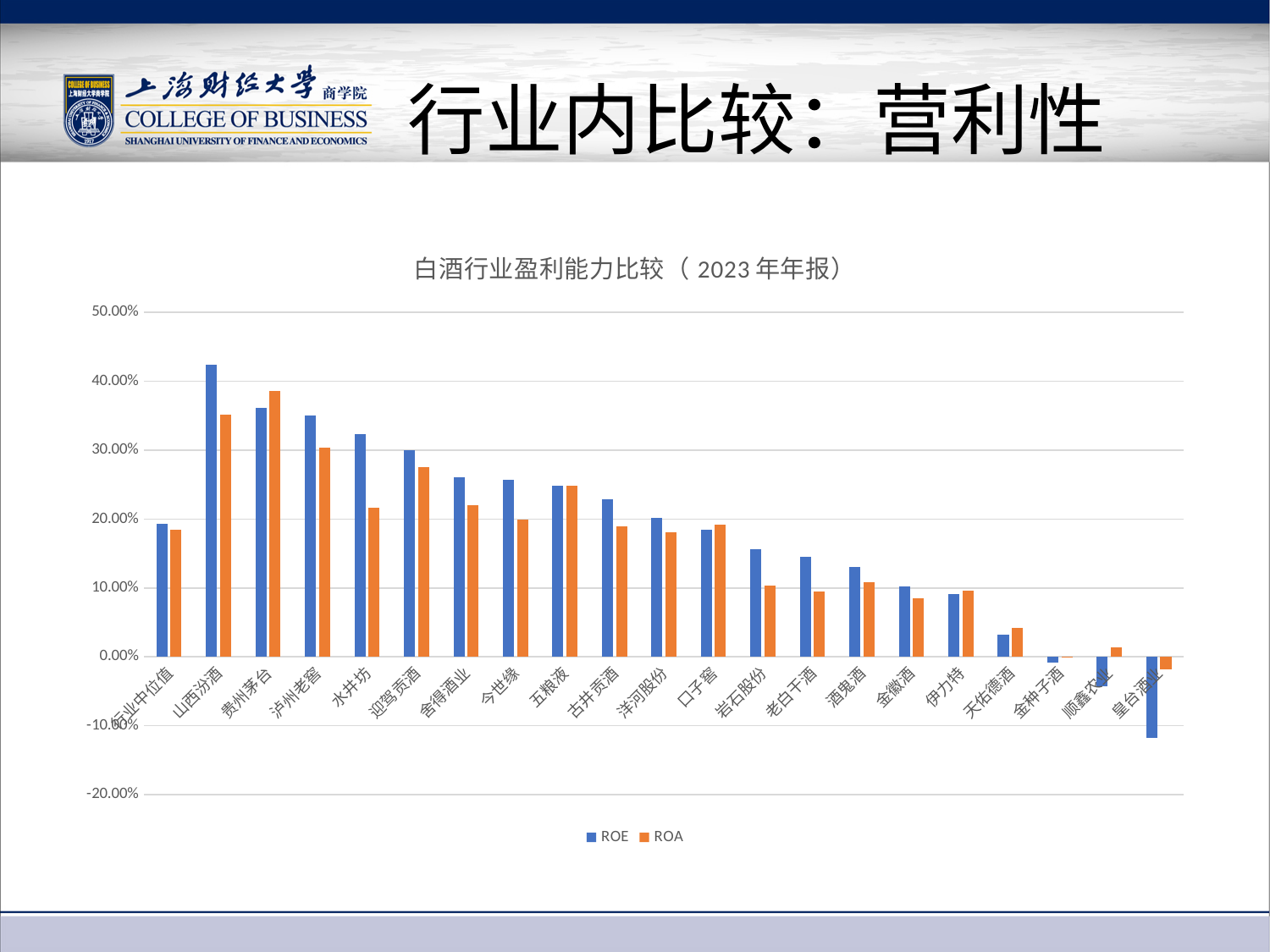

# 行业内比较：营利性

### Chart: 白酒行业盈利能力比较（2023年年报）

| Category | ROE | ROA |
|---|---|---|
| 行业中位值 | 0.193 | 0.185 |
| 山西汾酒 | 0.4247 | 0.3514 |
| 贵州茅台 | 0.3618 | 0.386 |
| 泸州老窖 | 0.3504 | 0.304 |
| 水井坊 | 0.3231 | 0.2162 |
| 迎驾贡酒 | 0.2997 | 0.275 |
| 舍得酒业 | 0.2612 | 0.2201 |
| 今世缘 | 0.2576 | 0.1998 |
| 五粮液 | 0.2481 | 0.2479 |
| 古井贡酒 | 0.2292 | 0.1891 |
| 洋河股份 | 0.2015 | 0.1809 |
| 口子窖 | 0.1845 | 0.1924 |
| 岩石股份 | 0.1561 | 0.1029 |
| 老白干酒 | 0.1455 | 0.0947 |
| 酒鬼酒 | 0.13 | 0.1086 |
| 金徽酒 | 0.1016 | 0.0846 |
| 伊力特 | 0.0908 | 0.0958 |
| 天佑德酒 | 0.0321 | 0.0424 |
| 金种子酒 | -0.0087 | -0.0014 |
| 顺鑫农业 | -0.0427 | 0.0138 |
| 皇台酒业 | -0.1178 | -0.0181 |